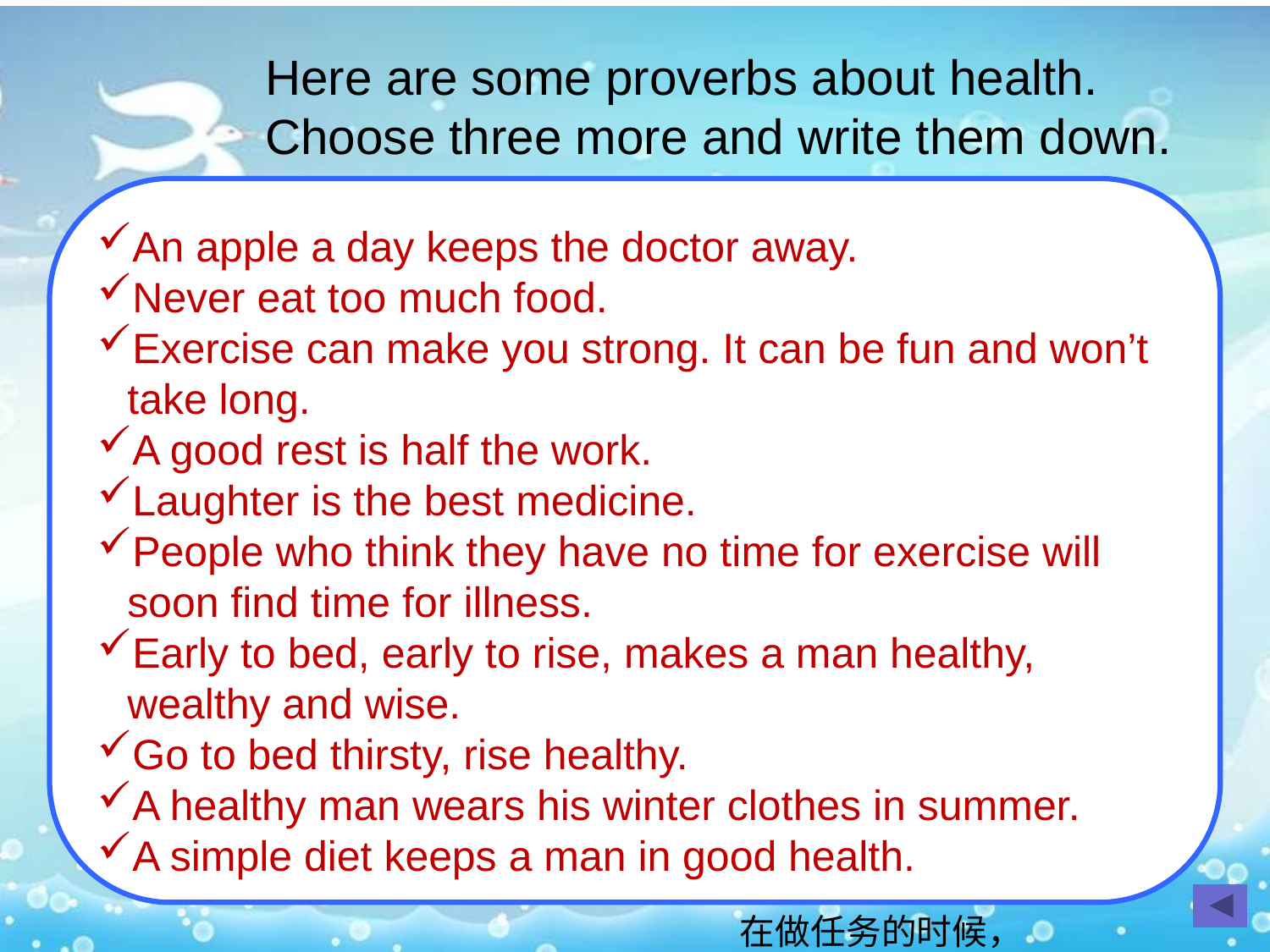

Here are some proverbs about health.
Choose three more and write them down.
An apple a day keeps the doctor away.
Never eat too much food.
Exercise can make you strong. It can be fun and won’t take long.
A good rest is half the work.
Laughter is the best medicine.
People who think they have no time for exercise will soon find time for illness.
Early to bed, early to rise, makes a man healthy, wealthy and wise.
Go to bed thirsty, rise healthy.
A healthy man wears his winter clothes in summer.
A simple diet keeps a man in good health.

在做任务的时候，
学生可参考课本35页。